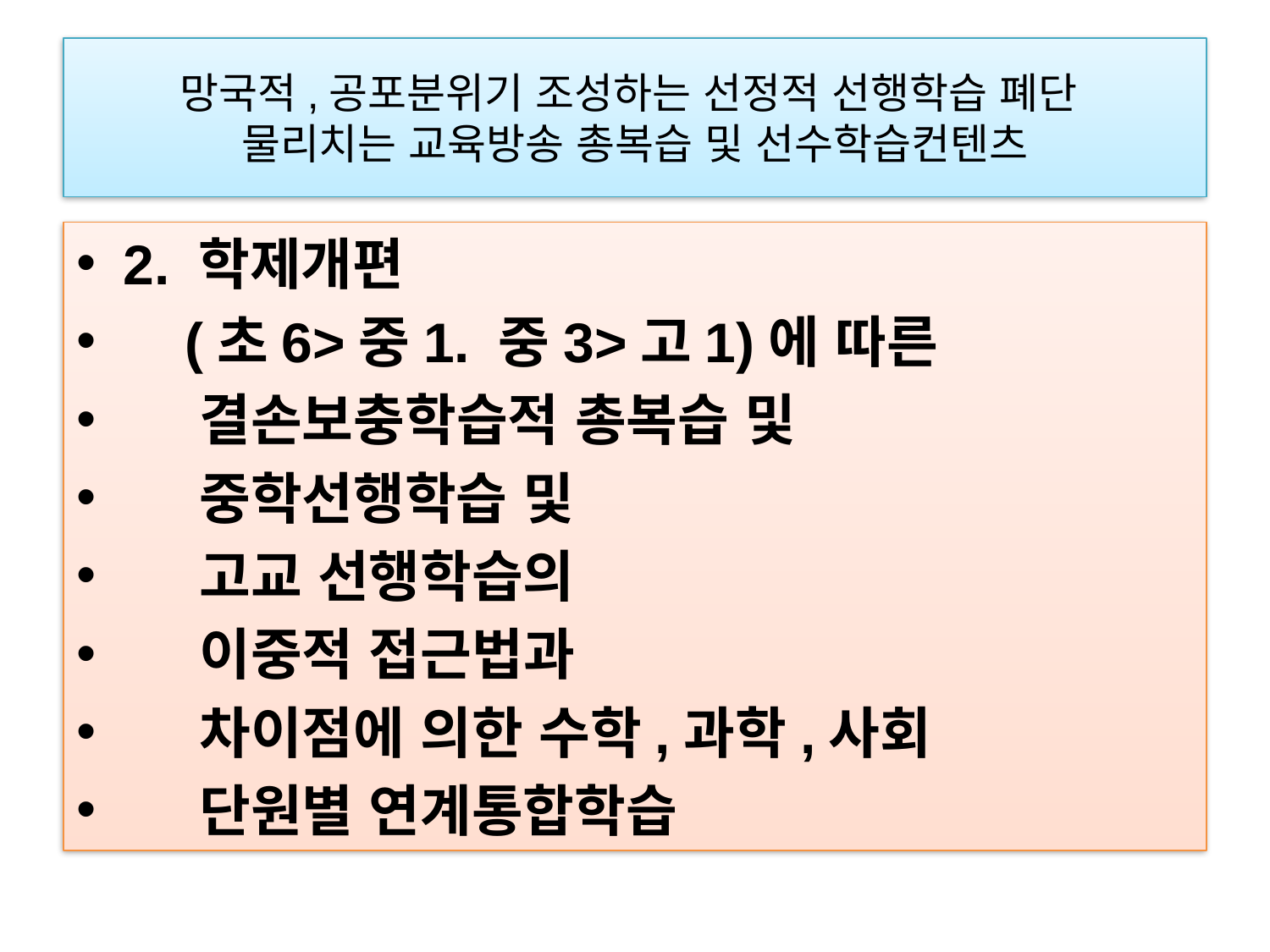

# 망국적,공포분위기 조성하는 선정적 선행학습 폐단 물리치는 교육방송 총복습 및 선수학습컨텐츠
2. 학제개편
    (초6>중1. 중3>고1)에 따른
    결손보충학습적 총복습 및
    중학선행학습 및
    고교 선행학습의
    이중적 접근법과
    차이점에 의한 수학,과학,사회
    단원별 연계통합학습